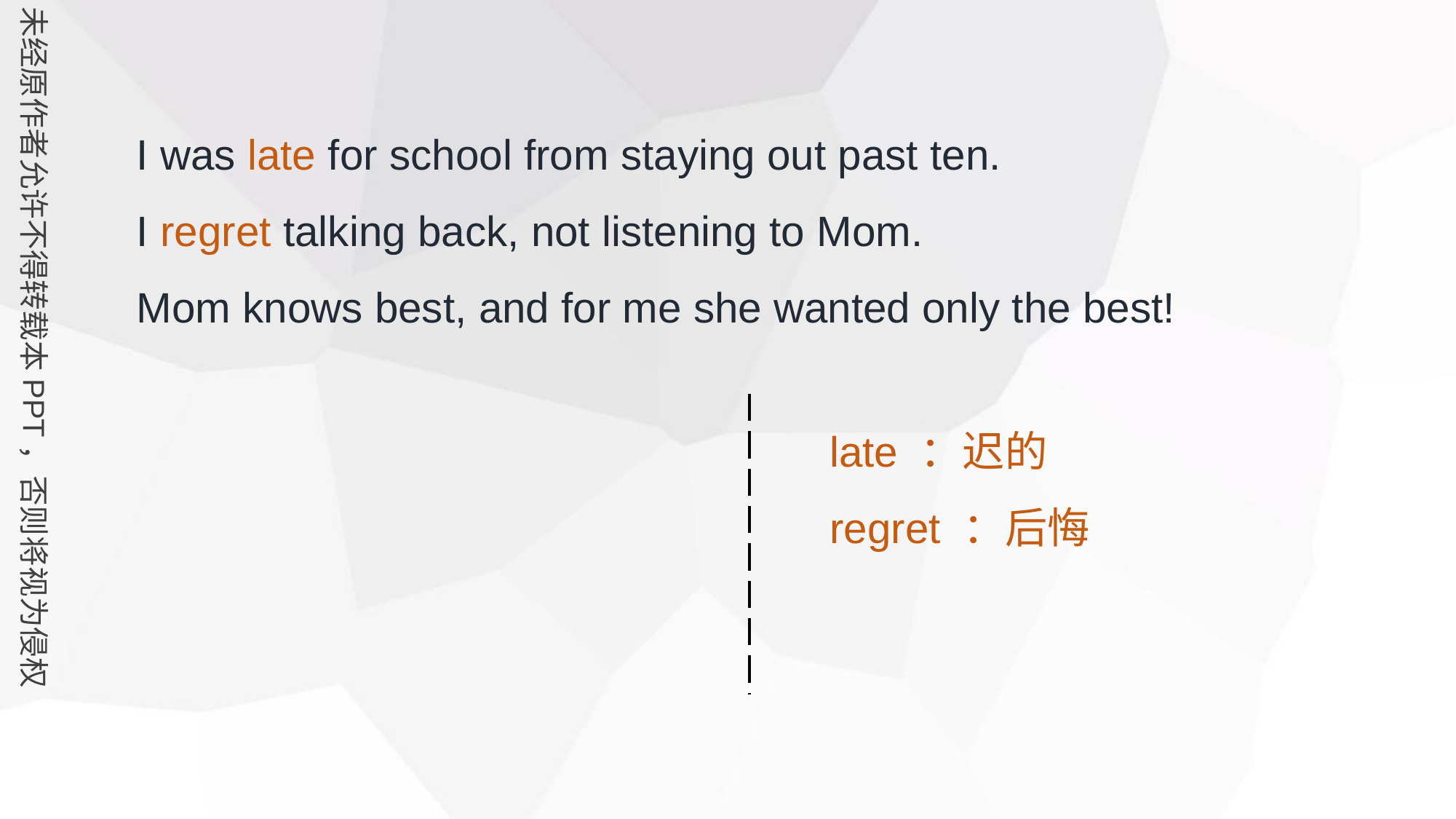

I was late for school from staying out past ten.
I regret talking back, not listening to Mom.
Mom knows best, and for me she wanted only the best!
late ：迟的
regret ：后悔